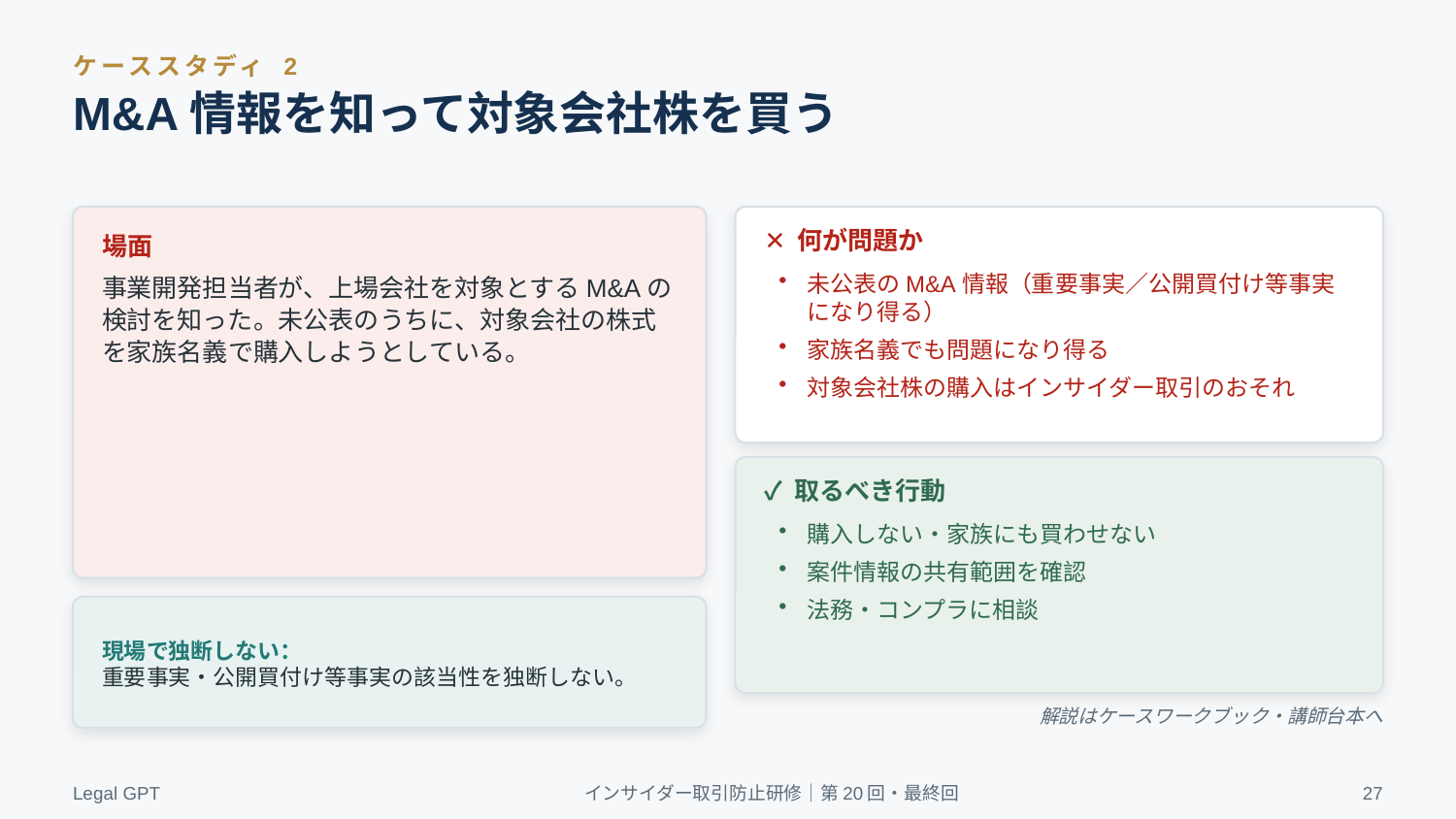

ケーススタディ 2
M&A情報を知って対象会社株を買う

✕ 何が問題か
場面
未公表のM&A情報（重要事実／公開買付け等事実になり得る）
家族名義でも問題になり得る
対象会社株の購入はインサイダー取引のおそれ
事業開発担当者が、上場会社を対象とするM&Aの検討を知った。未公表のうちに、対象会社の株式を家族名義で購入しようとしている。

✓ 取るべき行動
購入しない・家族にも買わせない
案件情報の共有範囲を確認
法務・コンプラに相談

現場で独断しない：
重要事実・公開買付け等事実の該当性を独断しない。
解説はケースワークブック・講師台本へ
Legal GPT
インサイダー取引防止研修｜第20回・最終回
27